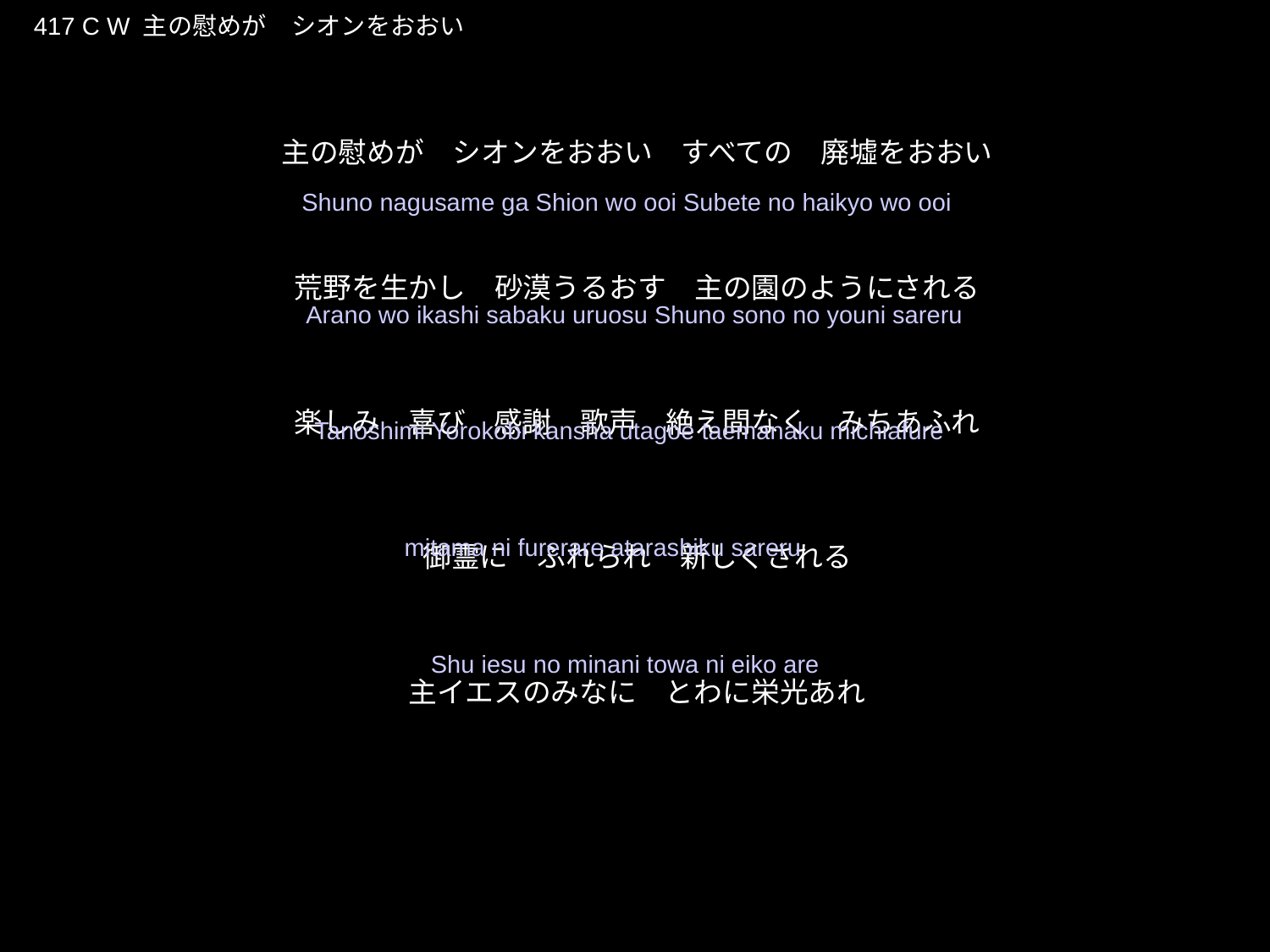

しゅのなぐさめがしおんをおおい
★W
417 C W 主の慰めが　シオンをおおい
★５
主の慰めが　シオンをおおい　すべての　廃墟をおおい

荒野を生かし　砂漠うるおす　主の園のようにされる

楽しみ　喜び　感謝　歌声　絶え間なく　みちあふれ

御霊に　ふれられ　新しくされる

主イエスのみなに　とわに栄光あれ
Shuno nagusame ga Shion wo ooi Subete no haikyo wo ooi

Arano wo ikashi sabaku uruosu Shuno sono no youni sareru
Tanoshimi Yorokobi kansha utagoe taemanaku michiafure
mitama ni furerare atarashiku sareru
Shu iesu no minani towa ni eiko are